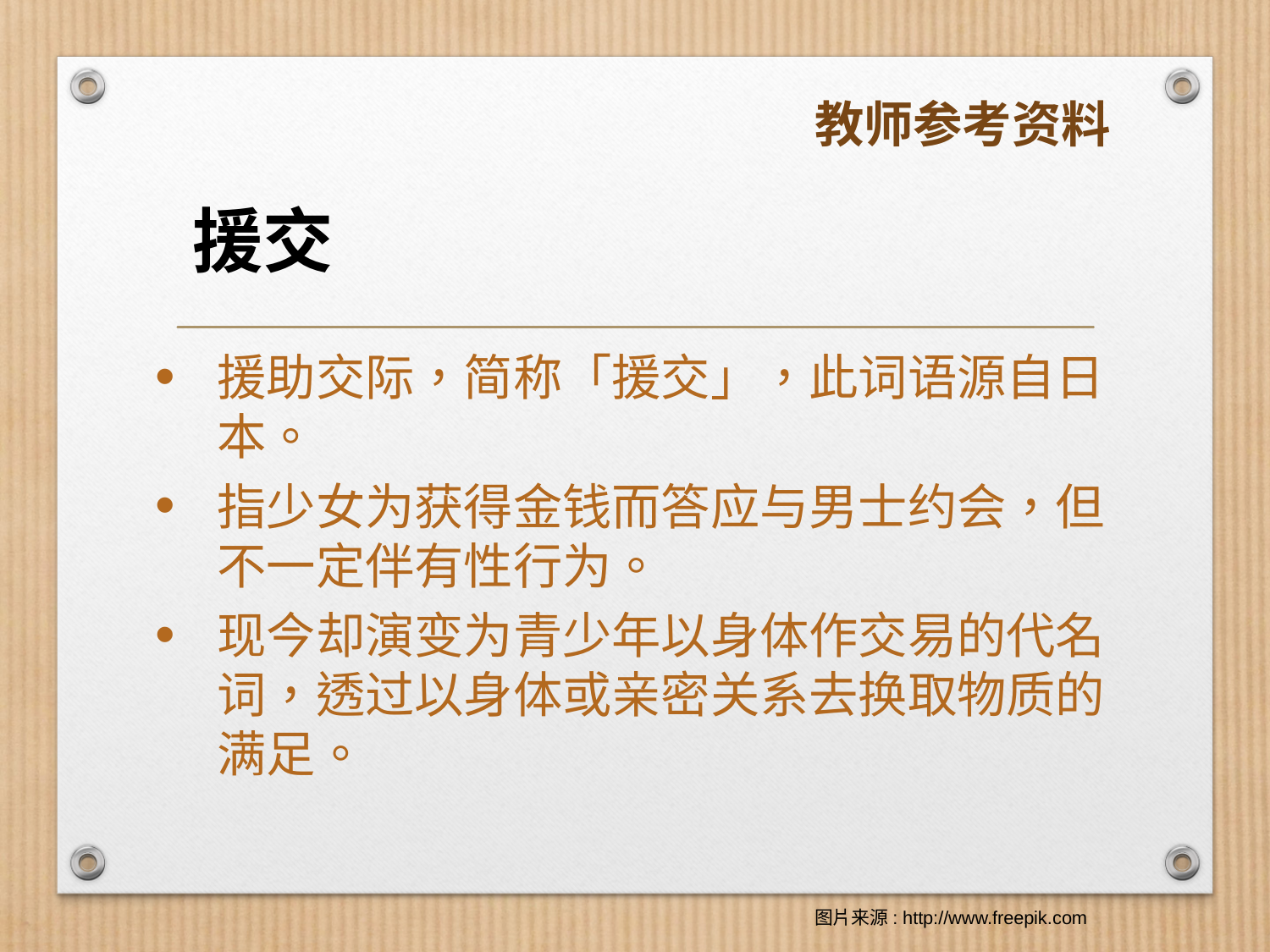

教师参考资料
# 援交
援助交际，简称「援交」，此词语源自日本。
指少女为获得金钱而答应与男士约会，但不一定伴有性行为。
现今却演变为青少年以身体作交易的代名词，透过以身体或亲密关系去换取物质的满足。
图片来源: http://www.freepik.com